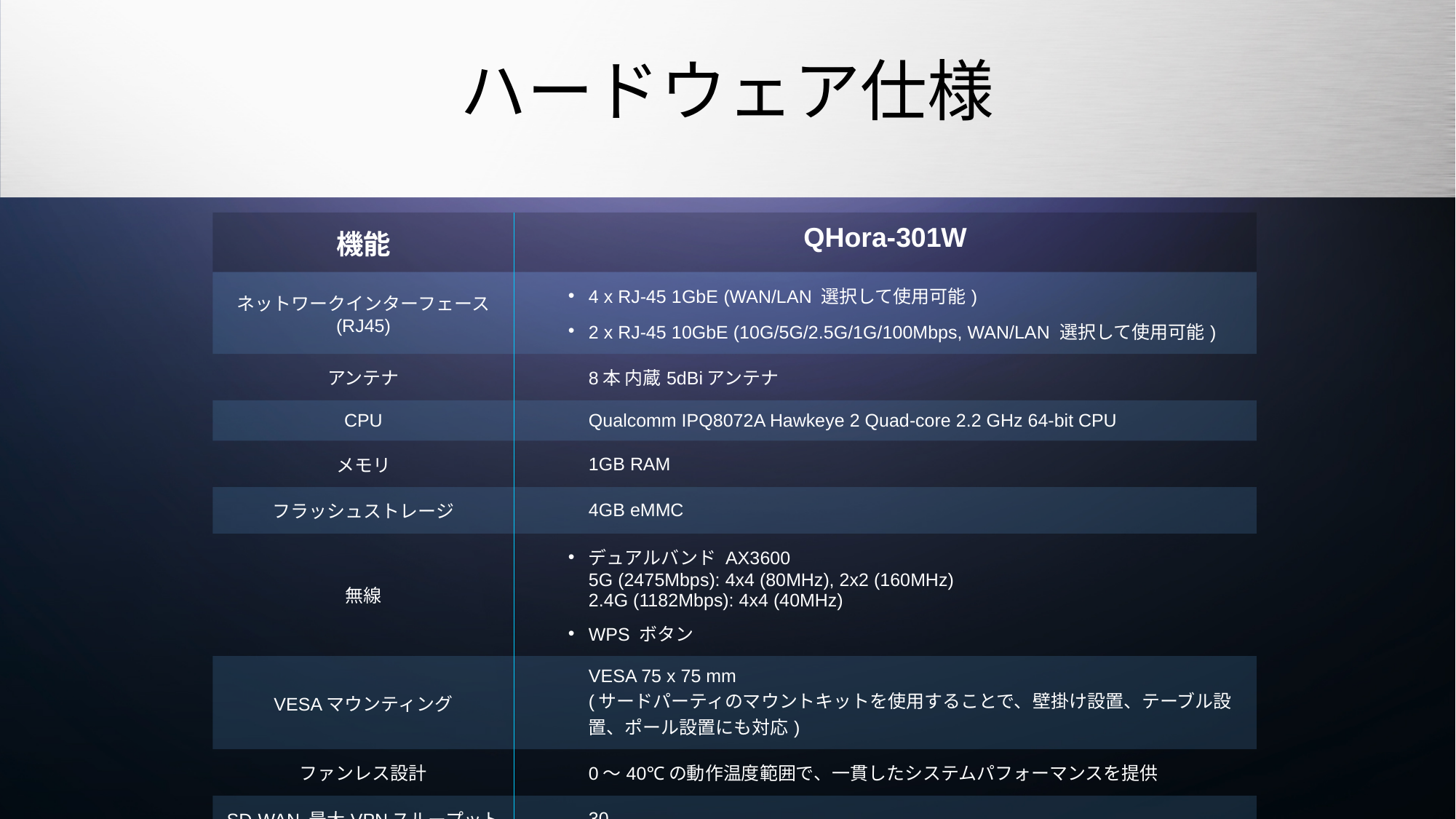

# ハードウェア仕様
| 機能 | QHora-301W |
| --- | --- |
| ネットワークインターフェース (RJ45) | 4 x RJ-45 1GbE (WAN/LAN 選択して使用可能) 2 x RJ-45 10GbE (10G/5G/2.5G/1G/100Mbps, WAN/LAN 選択して使用可能) |
| アンテナ | 8本 内蔵5dBiアンテナ |
| CPU | Qualcomm IPQ8072A Hawkeye 2 Quad-core 2.2 GHz 64-bit CPU |
| メモリ | 1GB RAM |
| フラッシュストレージ | 4GB eMMC |
| 無線 | デュアルバンド AX3600 5G (2475Mbps): 4x4 (80MHz), 2x2 (160MHz) 2.4G (1182Mbps): 4x4 (40MHz) WPS ボタン |
| VESAマウンティング | VESA 75 x 75 mm (サードパーティのマウントキットを使用することで、壁掛け設置、テーブル設置、ポール設置にも対応) |
| ファンレス設計 | 0～40℃の動作温度範囲で、一貫したシステムパフォーマンスを提供 |
| SD-WAN 最大VPNスループット | 30 |